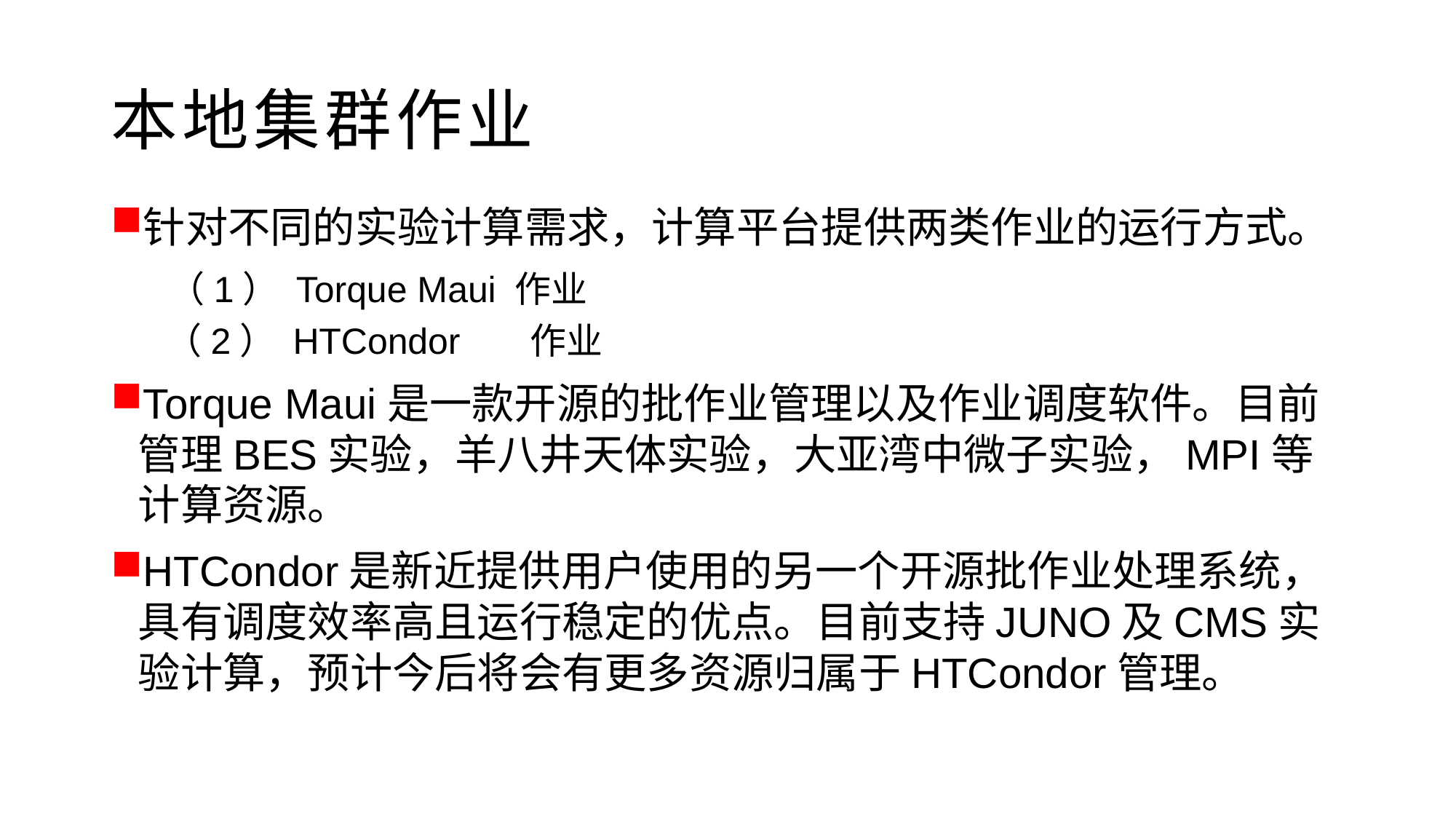

# 本地集群作业
针对不同的实验计算需求，计算平台提供两类作业的运行方式。
      （1） Torque Maui 作业
（2） HTCondor      作业
Torque Maui是一款开源的批作业管理以及作业调度软件。目前管理BES实验，羊八井天体实验，大亚湾中微子实验，MPI等计算资源。
HTCondor是新近提供用户使用的另一个开源批作业处理系统，具有调度效率高且运行稳定的优点。目前支持JUNO及CMS实验计算，预计今后将会有更多资源归属于HTCondor管理。